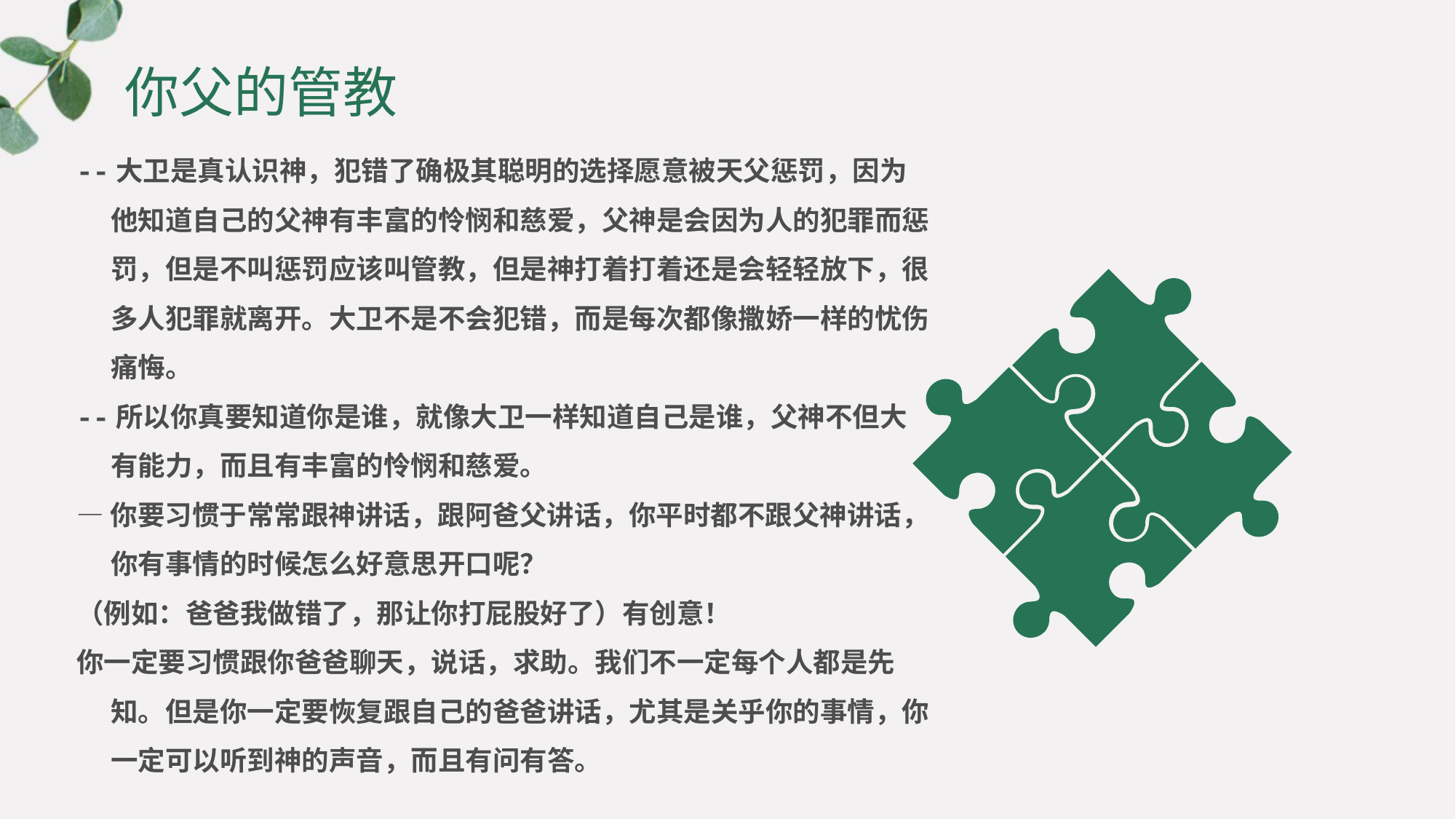

# 你父的管教

--大卫是真认识神，犯错了确极其聪明的选择愿意被天父惩罚，因为他知道自己的父神有丰富的怜悯和慈爱，父神是会因为人的犯罪而惩罚，但是不叫惩罚应该叫管教，但是神打着打着还是会轻轻放下，很多人犯罪就离开。大卫不是不会犯错，而是每次都像撒娇一样的忧伤痛悔。
--所以你真要知道你是谁，就像大卫一样知道自己是谁，父神不但大有能力，而且有丰富的怜悯和慈爱。
—你要习惯于常常跟神讲话，跟阿爸父讲话，你平时都不跟父神讲话，你有事情的时候怎么好意思开口呢？
（例如：爸爸我做错了，那让你打屁股好了）有创意！
你一定要习惯跟你爸爸聊天，说话，求助。我们不一定每个人都是先知。但是你一定要恢复跟自己的爸爸讲话，尤其是关乎你的事情，你一定可以听到神的声音，而且有问有答。